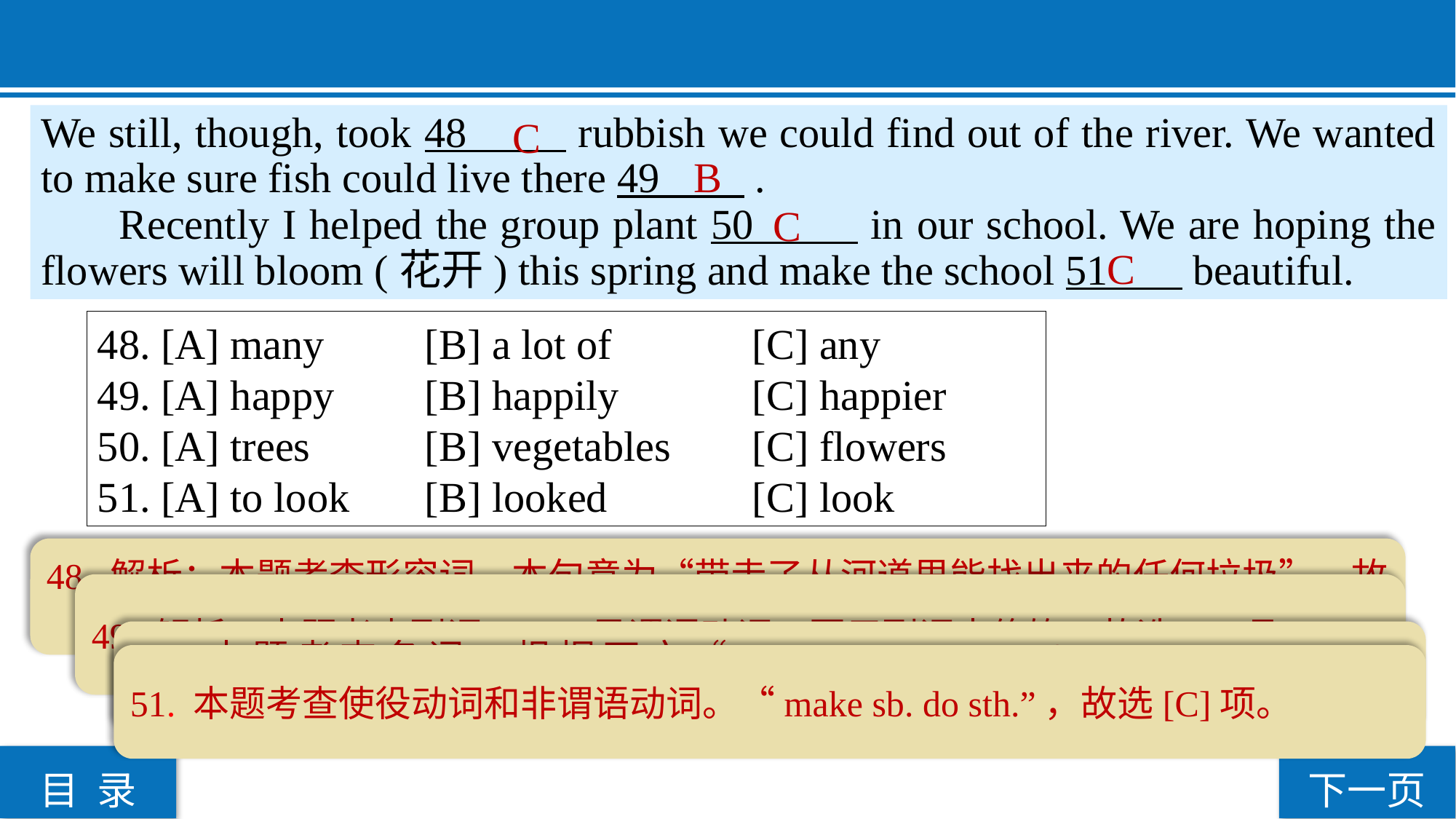

C
We still, though, took 48         rubbish we could find out of the river. We wanted to make sure fish could live there 49         .
      Recently I helped the group plant 50         in our school. We are hoping the flowers will bloom (花开) this spring and make the school 51        beautiful.
B
C
C
48. [A] many 	[B] a lot of 		[C] any
49. [A] happy 	[B] happily 		[C] happier
50. [A] trees 	[B] vegetables 	[C] flowers
51. [A] to look 	[B] looked 		[C] look
48. 解析：本题考查形容词。本句意为“带走了从河道里能找出来的任何垃圾”，故选[C]项。
49. 解析：本题考查副词。live是谓语动词，要用副词来修饰，故选[B]项。
50. 本题考查名词。根据下文“We are hoping the flowers will bloom this spring”可知我们种植的是花朵，故选[C]项。
51. 本题考查使役动词和非谓语动词。“make sb. do sth.”，故选[C]项。